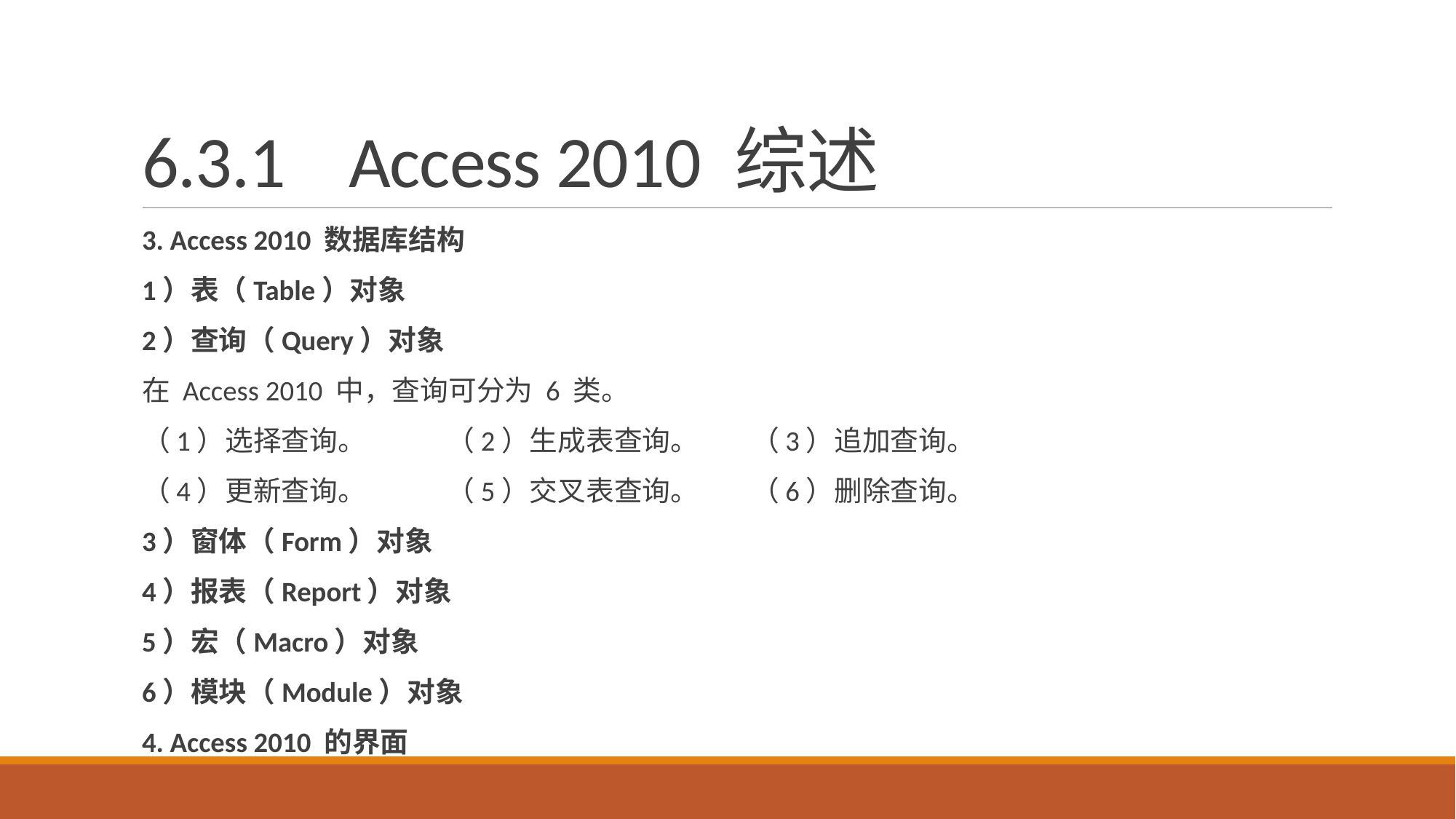

# 6.3.1    Access 2010 综述
3. Access 2010 数据库结构
1）表（Table）对象
2）查询（Query）对象
在 Access 2010 中，查询可分为 6 类。
（1）选择查询。		（2）生成表查询。		（3）追加查询。
（4）更新查询。		（5）交叉表查询。		（6）删除查询。
3）窗体（Form）对象
4）报表（Report）对象
5）宏（Macro）对象
6）模块（Module）对象
4. Access 2010 的界面